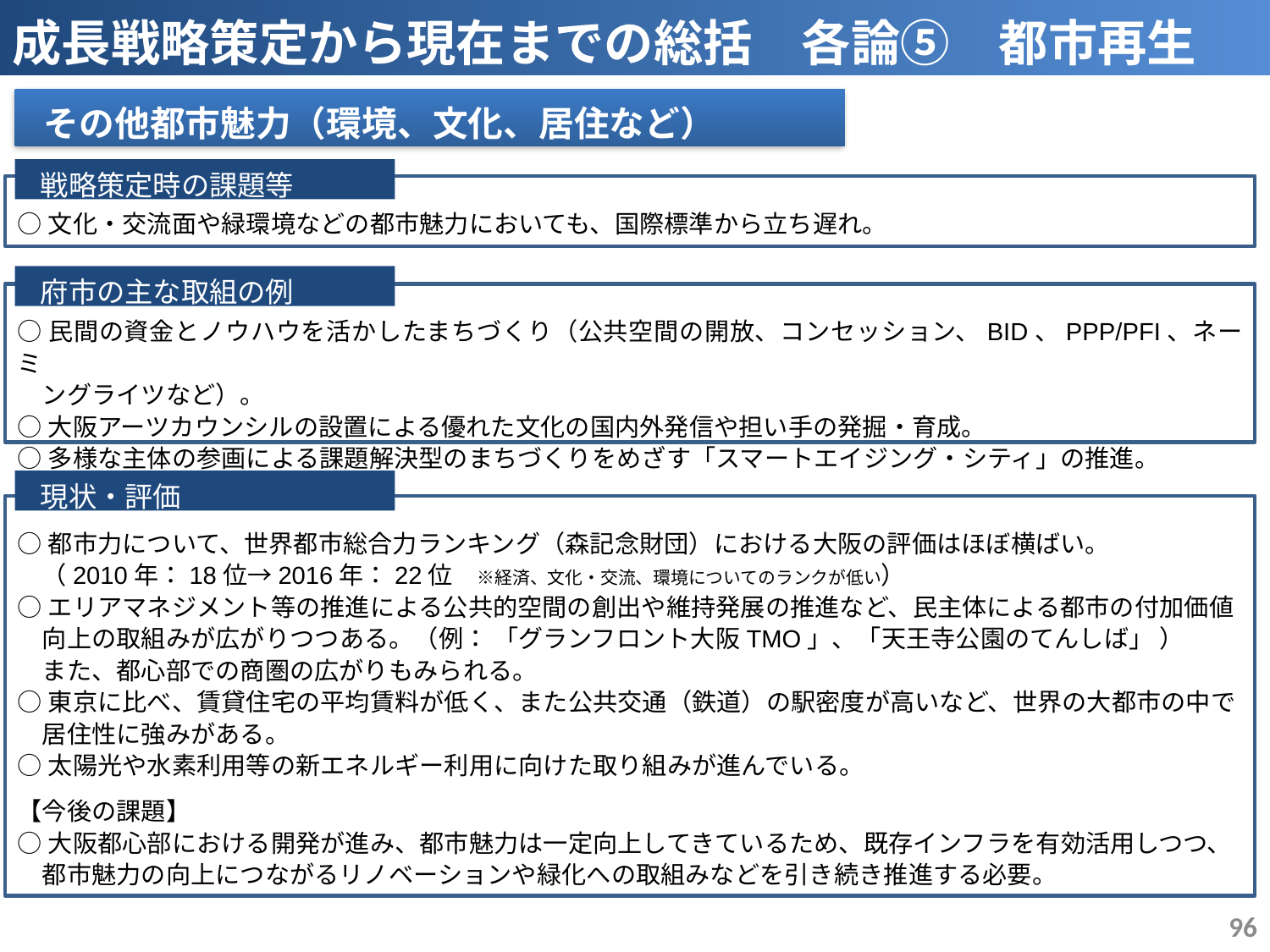

成長戦略策定から現在までの総括　各論⑤　都市再生
 その他都市魅力（環境、文化、居住など）
 戦略策定時の課題等
○文化・交流面や緑環境などの都市魅力においても、国際標準から立ち遅れ。
 府市の主な取組の例
○民間の資金とノウハウを活かしたまちづくり（公共空間の開放、コンセッション、BID、PPP/PFI、ネーミ
　ングライツなど）。
○大阪アーツカウンシルの設置による優れた文化の国内外発信や担い手の発掘・育成。
○多様な主体の参画による課題解決型のまちづくりをめざす「スマートエイジング・シティ」の推進。
 現状・評価
○都市力について、世界都市総合力ランキング（森記念財団）における大阪の評価はほぼ横ばい。
　（2010年：18位→2016年：22位　※経済、文化・交流、環境についてのランクが低い）
○エリアマネジメント等の推進による公共的空間の創出や維持発展の推進など、民主体による都市の付加価値
　向上の取組みが広がりつつある。（例： 「グランフロント大阪TMO」、「天王寺公園のてんしば」 ）
　また、都心部での商圏の広がりもみられる。
○東京に比べ、賃貸住宅の平均賃料が低く、また公共交通（鉄道）の駅密度が高いなど、世界の大都市の中で
　居住性に強みがある。
○太陽光や水素利用等の新エネルギー利用に向けた取り組みが進んでいる。
【今後の課題】
○大阪都心部における開発が進み、都市魅力は一定向上してきているため、既存インフラを有効活用しつつ、
　都市魅力の向上につながるリノベーションや緑化への取組みなどを引き続き推進する必要。
96